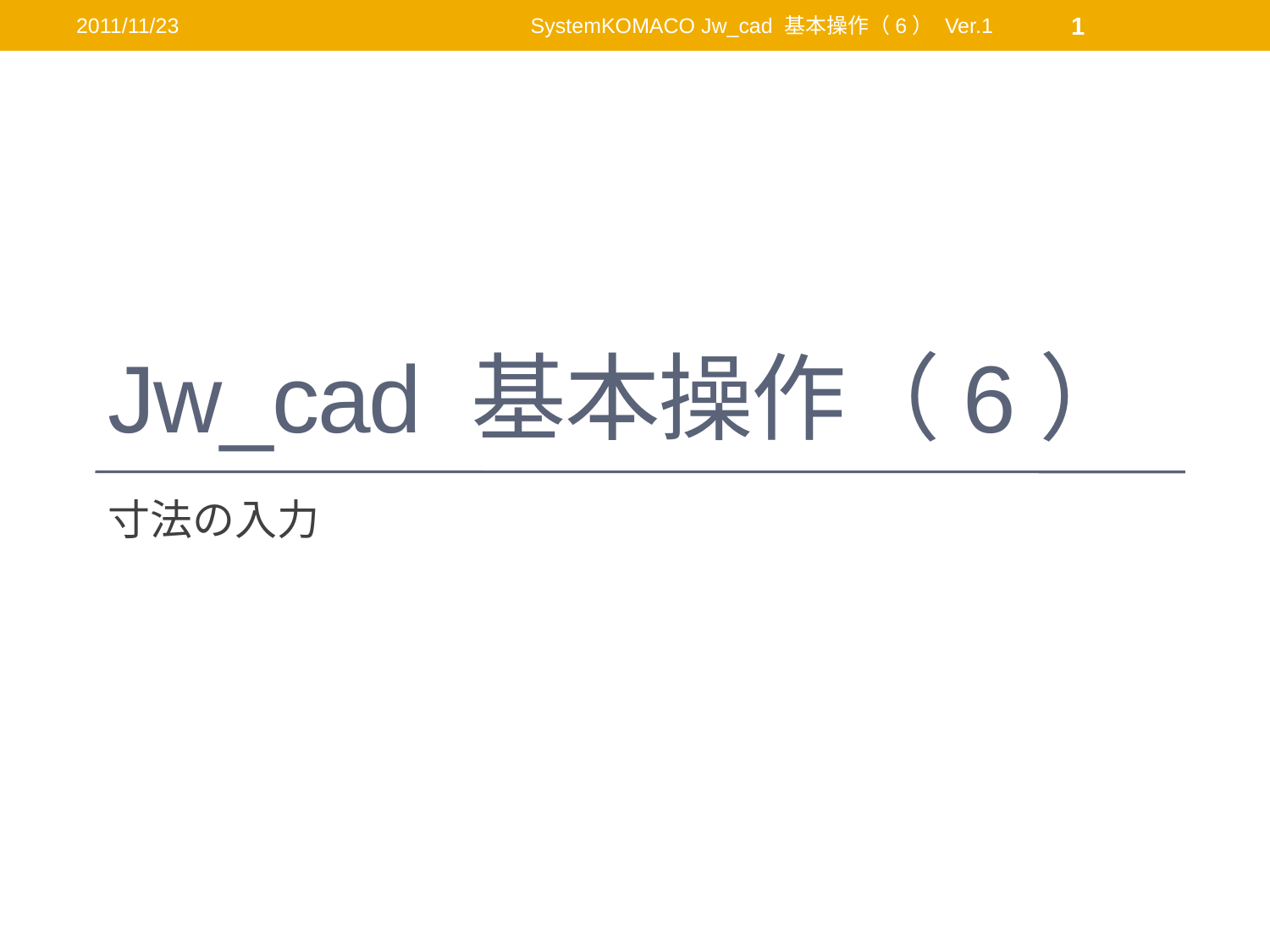

2011/11/23
SystemKOMACO Jw_cad 基本操作（6） Ver.1
1
# Jw_cad 基本操作（6）
寸法の入力